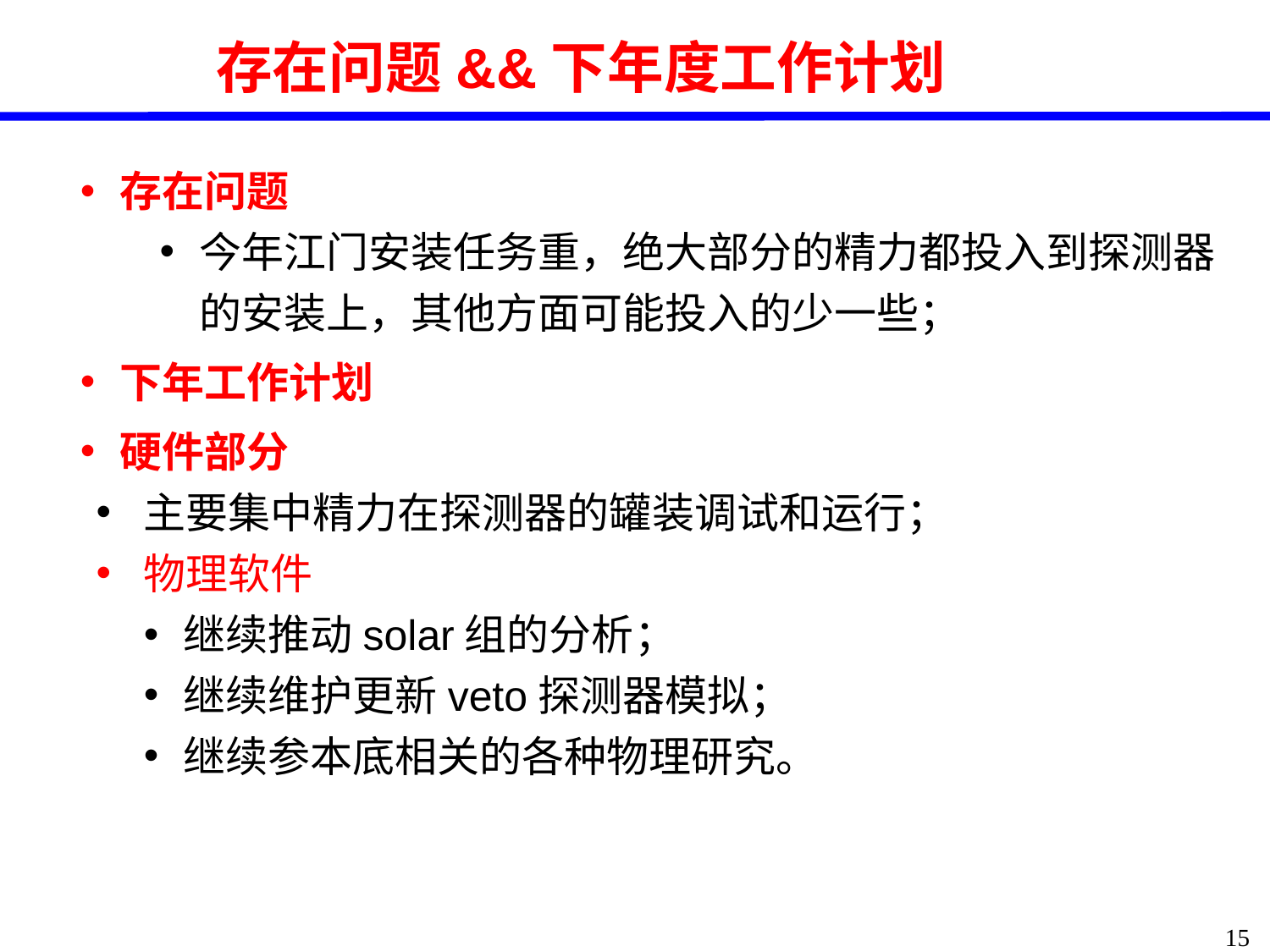

存在问题&&下年度工作计划

存在问题
今年江门安装任务重，绝大部分的精力都投入到探测器的安装上，其他方面可能投入的少一些；
下年工作计划
硬件部分
主要集中精力在探测器的罐装调试和运行；
物理软件
继续推动solar组的分析；
继续维护更新veto探测器模拟；
继续参本底相关的各种物理研究。

15